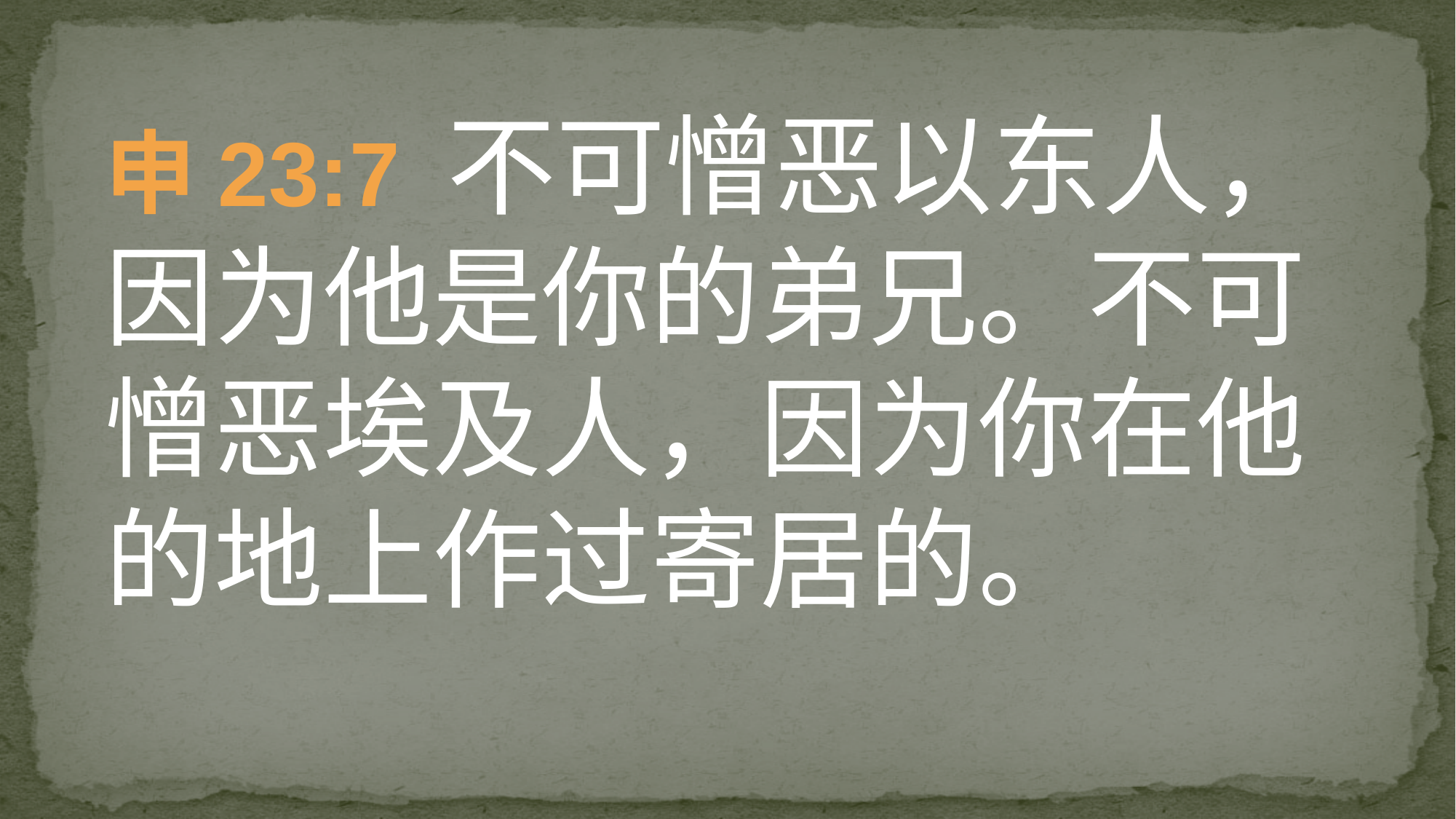

#
申23:7 不可憎恶以东人，因为他是你的弟兄。不可憎恶埃及人，因为你在他的地上作过寄居的。